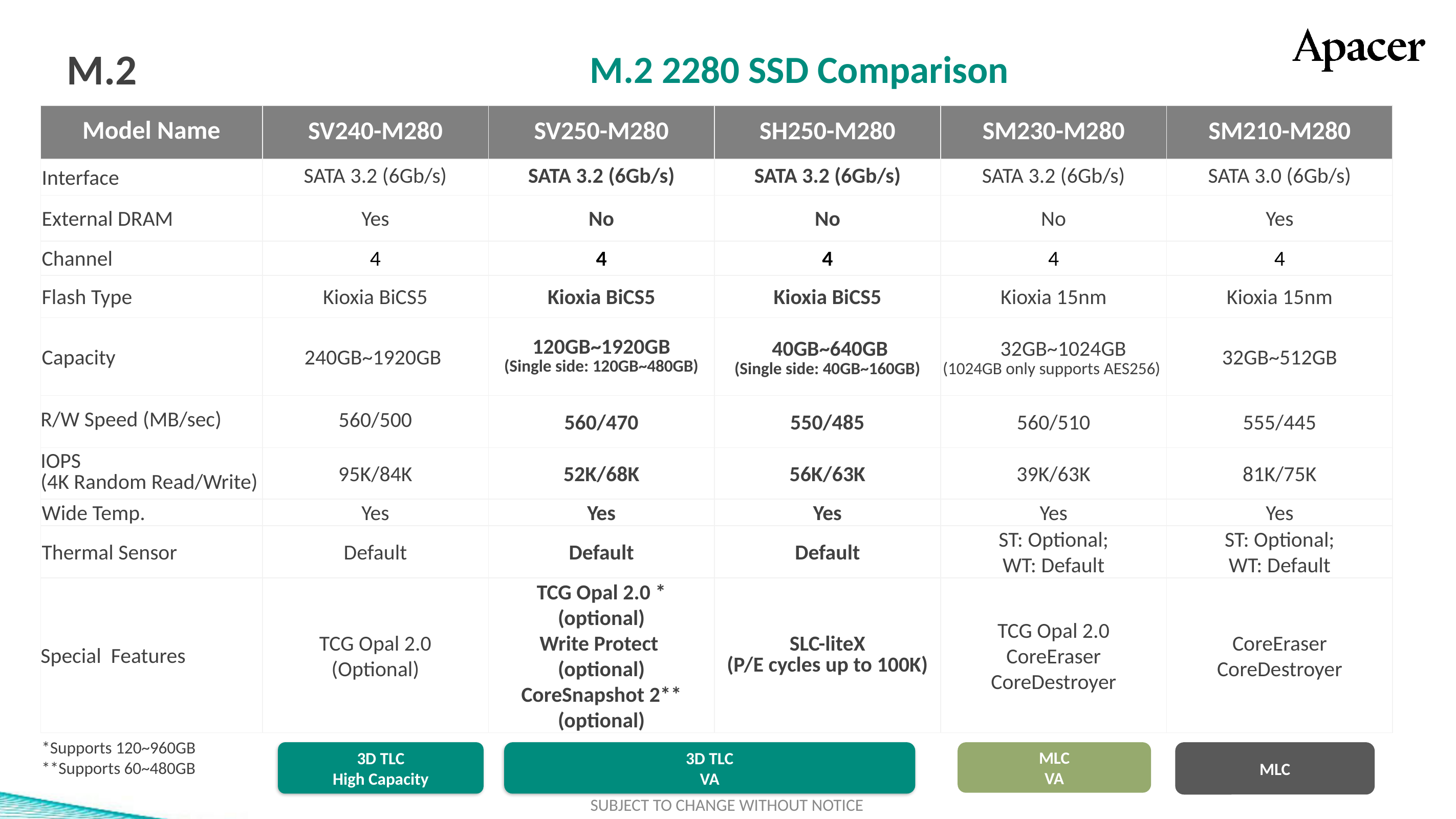

# M.2
M.2 2280 SSD Comparison

| Model Name | SV240-M280 | SV250-M280 | SH250-M280 | SM230-M280 | SM210-M280 |
| --- | --- | --- | --- | --- | --- |
| Interface | SATA 3.2 (6Gb/s) | SATA 3.2 (6Gb/s) | SATA 3.2 (6Gb/s) | SATA 3.2 (6Gb/s) | SATA 3.0 (6Gb/s) |
| External DRAM | Yes | No | No | No | Yes |
| Channel | 4 | 4 | 4 | 4 | 4 |
| Flash Type | Kioxia BiCS5 | Kioxia BiCS5 | Kioxia BiCS5 | Kioxia 15nm | Kioxia 15nm |
| Capacity | 240GB~1920GB | 120GB~1920GB (Single side: 120GB~480GB) | 40GB~640GB (Single side: 40GB~160GB) | 32GB~1024GB (1024GB only supports AES256) | 32GB~512GB |
| R/W Speed (MB/sec) | 560/500 | 560/470 | 550/485 | 560/510 | 555/445 |
| IOPS (4K Random Read/Write) | 95K/84K | 52K/68K | 56K/63K | 39K/63K | 81K/75K |
| Wide Temp. | Yes | Yes | Yes | Yes | Yes |
| Thermal Sensor | Default | Default | Default | ST: Optional; WT: Default | ST: Optional; WT: Default |
| Special Features | TCG Opal 2.0 (Optional) | TCG Opal 2.0 \* (optional) Write Protect (optional) CoreSnapshot 2\*\* (optional) | SLC-liteX (P/E cycles up to 100K) | TCG Opal 2.0 CoreEraser CoreDestroyer | CoreEraser CoreDestroyer |
標準色
附屬
配色
3D TLC
2D MLC
SLC-lite
SLC
類工

SLC-liteX

*Supports 120~960GB
**Supports 60~480GB
3D TLC
High Capacity
3D TLC
VA
MLC
VA
MLC